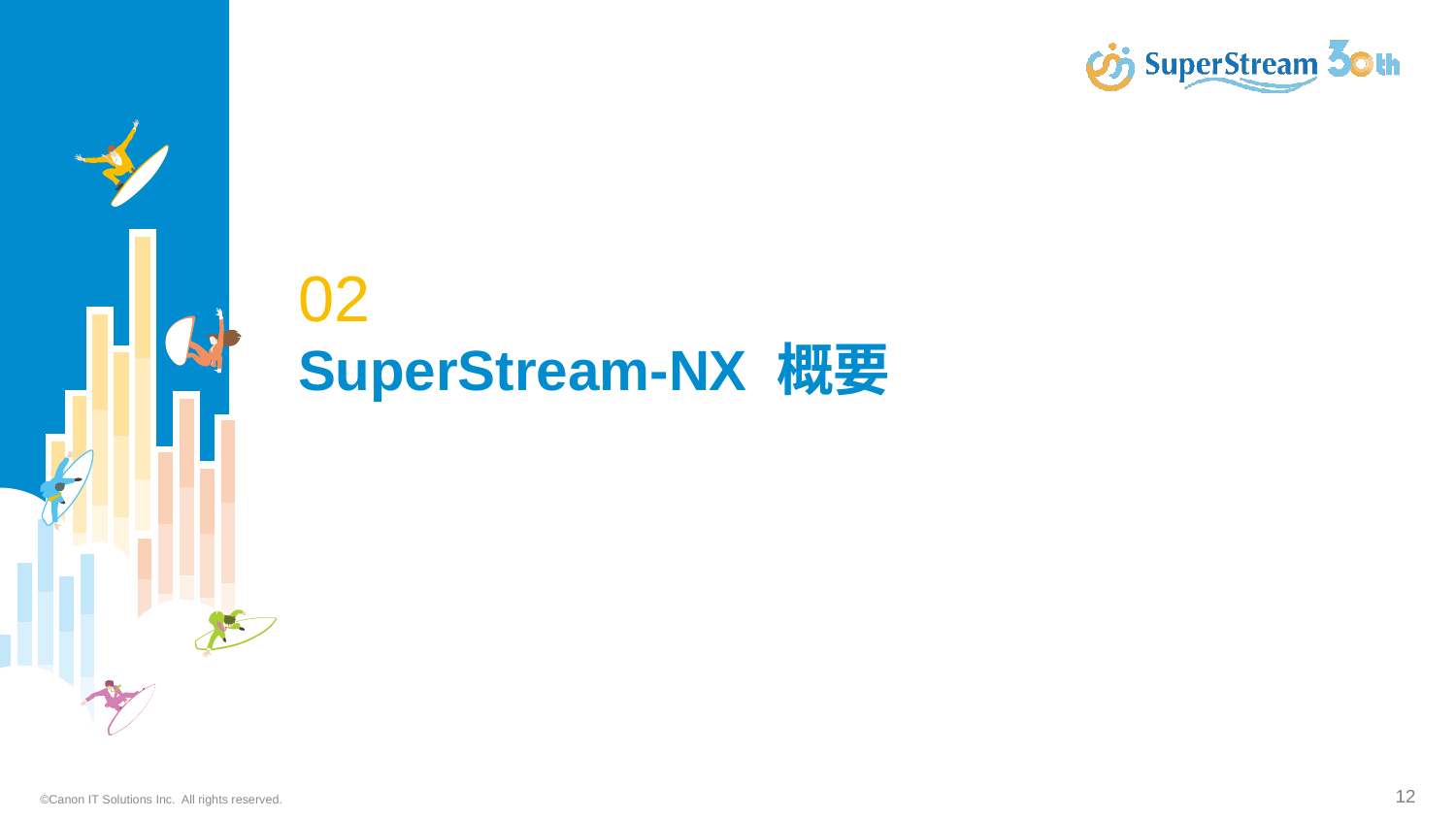

# 02 SuperStream-NX 概要
©Canon IT Solutions Inc.  All rights reserved.
12